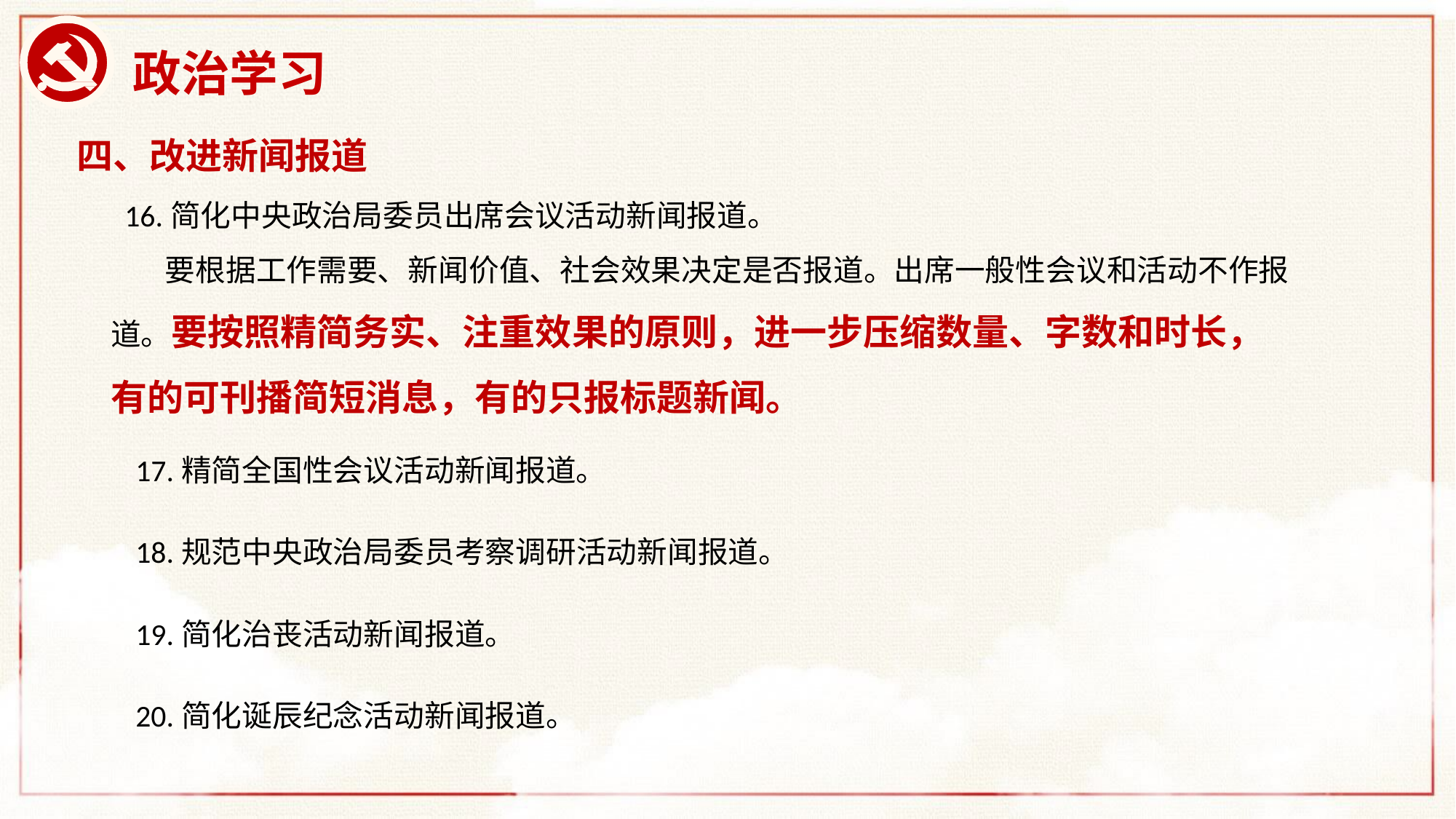

# 政治学习
四、改进新闻报道
  16.简化中央政治局委员出席会议活动新闻报道。
       要根据工作需要、新闻价值、社会效果决定是否报道。出席一般性会议和活动不作报道。要按照精简务实、注重效果的原则，进一步压缩数量、字数和时长，有的可刊播简短消息，有的只报标题新闻。
  17.精简全国性会议活动新闻报道。
  18.规范中央政治局委员考察调研活动新闻报道。
  19.简化治丧活动新闻报道。
  20.简化诞辰纪念活动新闻报道。